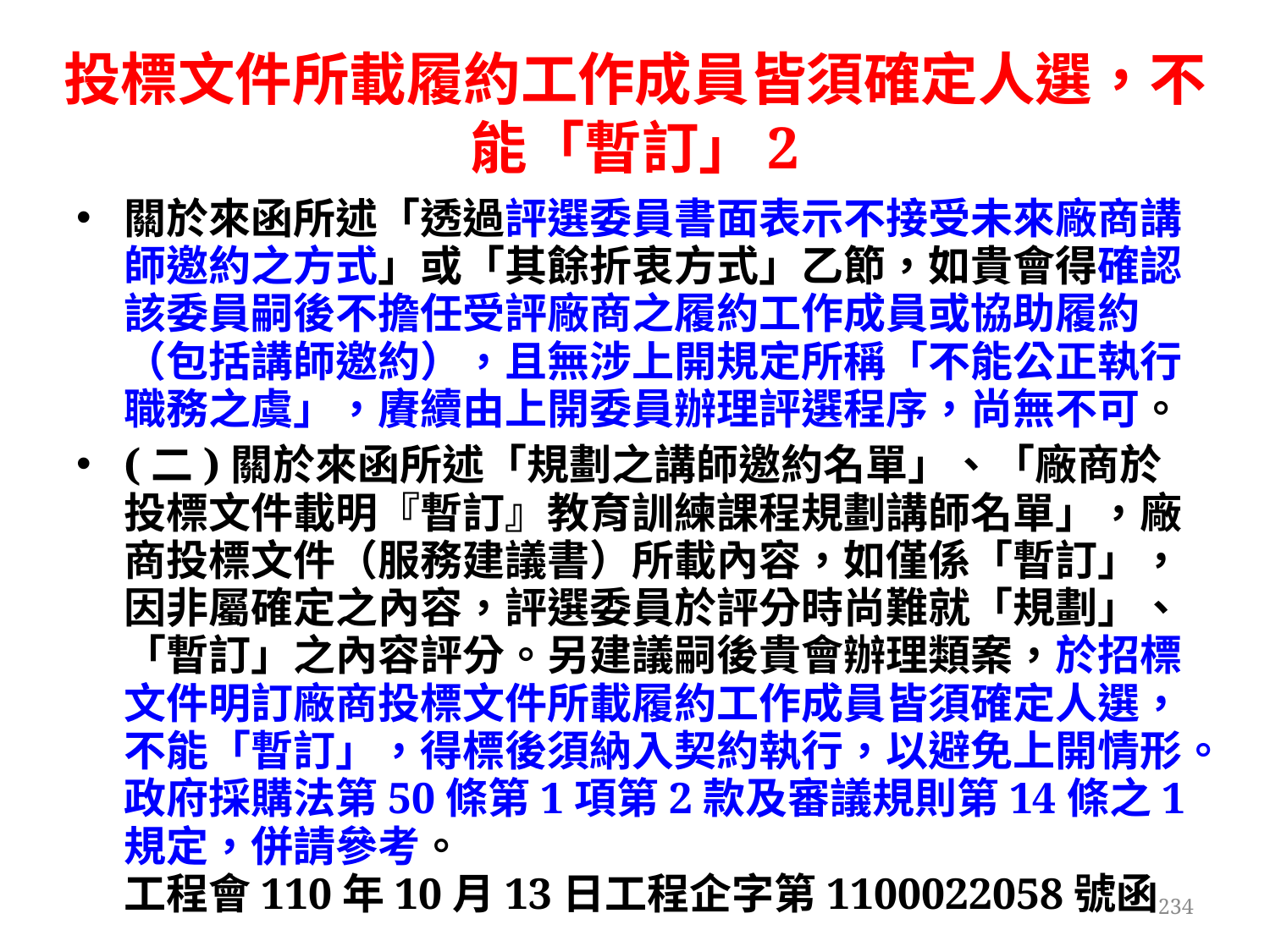

# 投標文件所載履約工作成員皆須確定人選，不能「暫訂」2
關於來函所述「透過評選委員書面表示不接受未來廠商講師邀約之方式」或「其餘折衷方式」乙節，如貴會得確認該委員嗣後不擔任受評廠商之履約工作成員或協助履約（包括講師邀約），且無涉上開規定所稱「不能公正執行職務之虞」，賡續由上開委員辦理評選程序，尚無不可。
(二)關於來函所述「規劃之講師邀約名單」、「廠商於投標文件載明『暫訂』教育訓練課程規劃講師名單」，廠商投標文件（服務建議書）所載內容，如僅係「暫訂」，因非屬確定之內容，評選委員於評分時尚難就「規劃」、「暫訂」之內容評分。另建議嗣後貴會辦理類案，於招標文件明訂廠商投標文件所載履約工作成員皆須確定人選，不能「暫訂」，得標後須納入契約執行，以避免上開情形。政府採購法第50條第1項第2款及審議規則第14條之1規定，併請參考。
工程會110年10月13日工程企字第1100022058號函
234